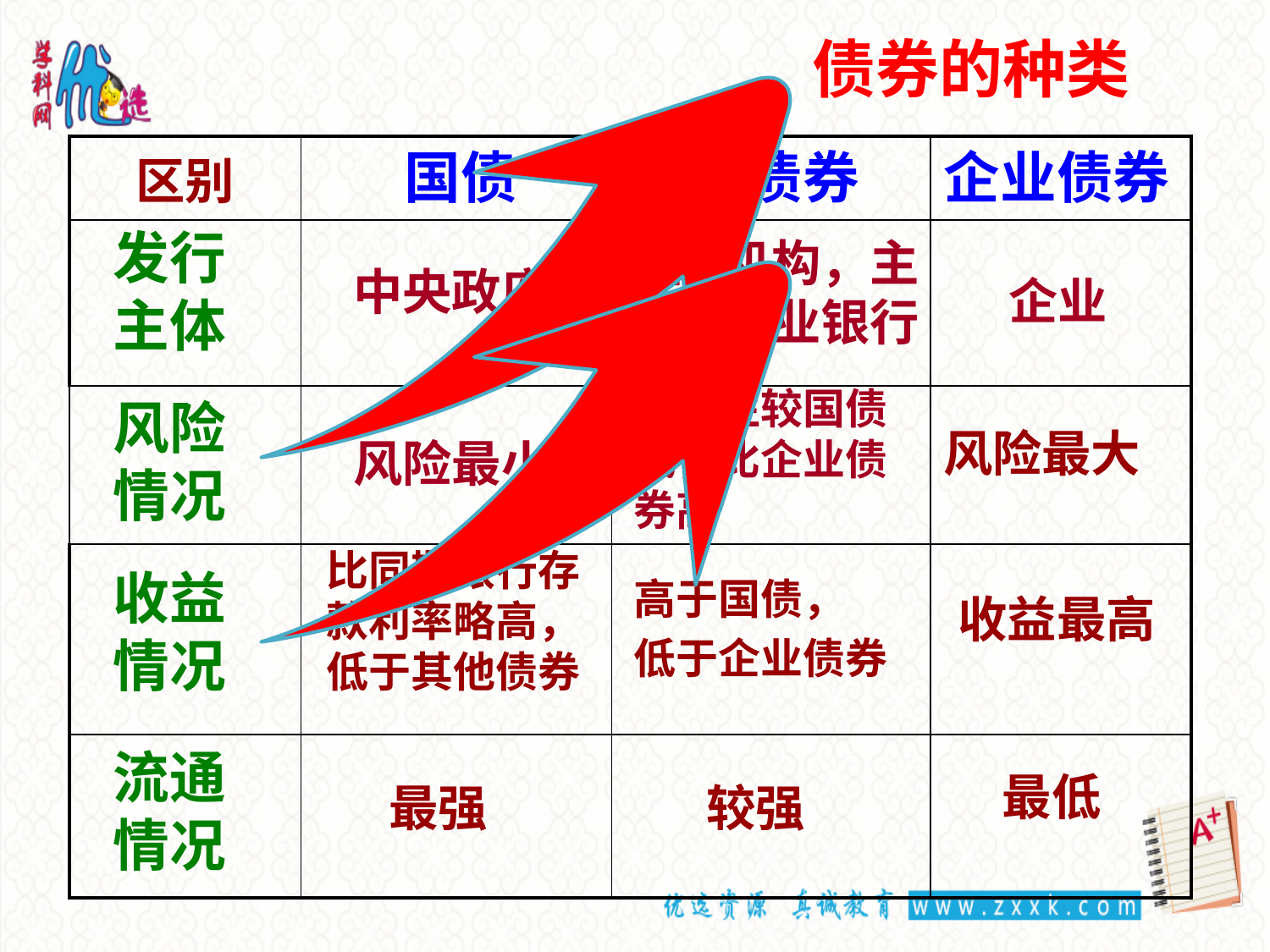

债券的种类

| 区别 |  |  |  |
| --- | --- | --- | --- |
|  |  |  |  |
|  |  |  |  |
|  |  |  |  |
|  |  |  |  |
国债
金融债券
企业债券
发行主体
金融机构，主要是商业银行
中央政府

企业
安全性较国债低，比企业债券高
风险情况
风险最大
风险最小
比同期银行存
款利率略高，
低于其他债券
收益情况
高于国债，
低于企业债券
收益最高
流通情况
最低
最强
较强